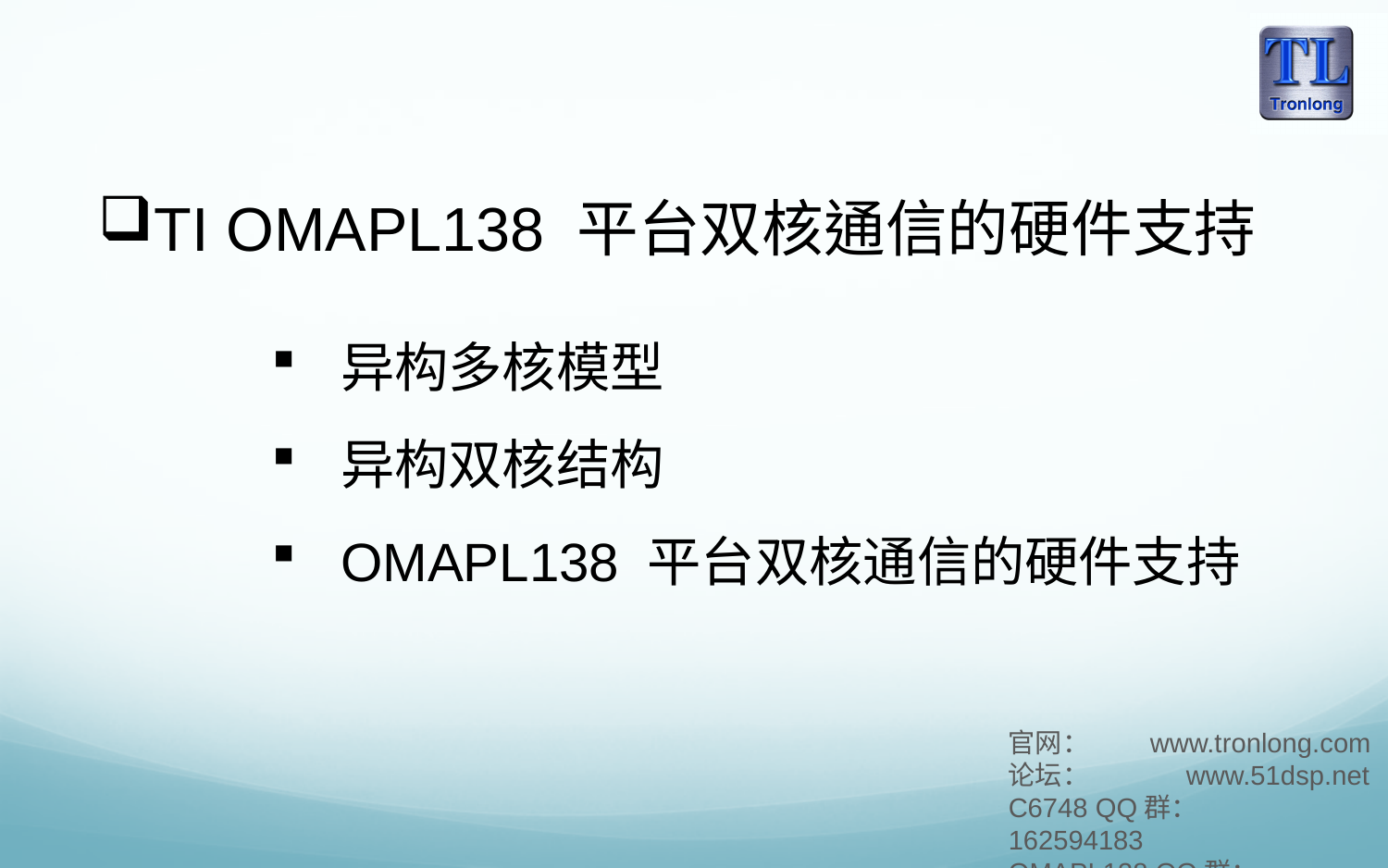

TI OMAPL138 平台双核通信的硬件支持
异构多核模型
异构双核结构
OMAPL138 平台双核通信的硬件支持